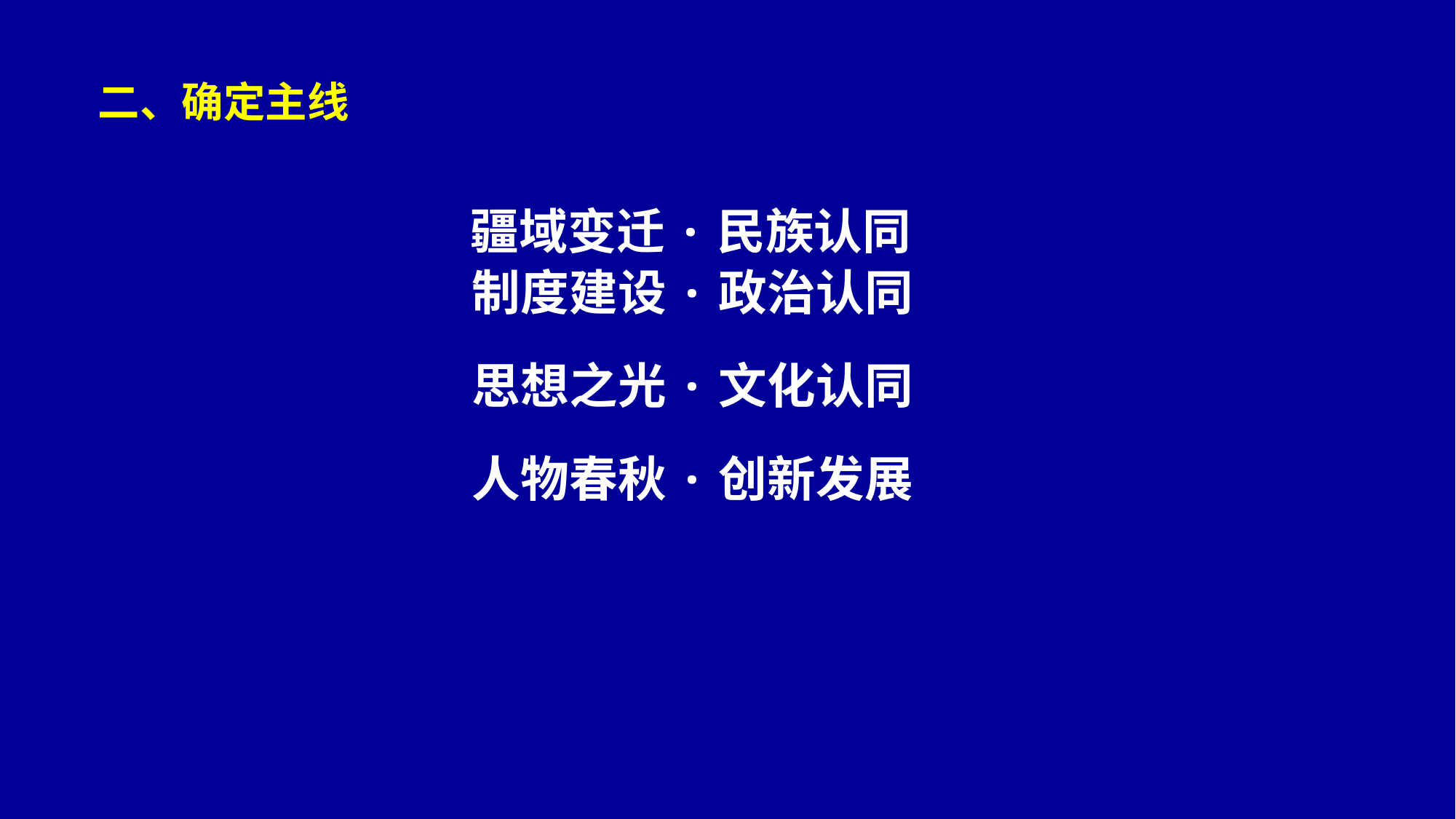

制度建设·政治认同
思想之光·文化认同
人物春秋·创新发展
二、确定主线
疆域变迁·民族认同